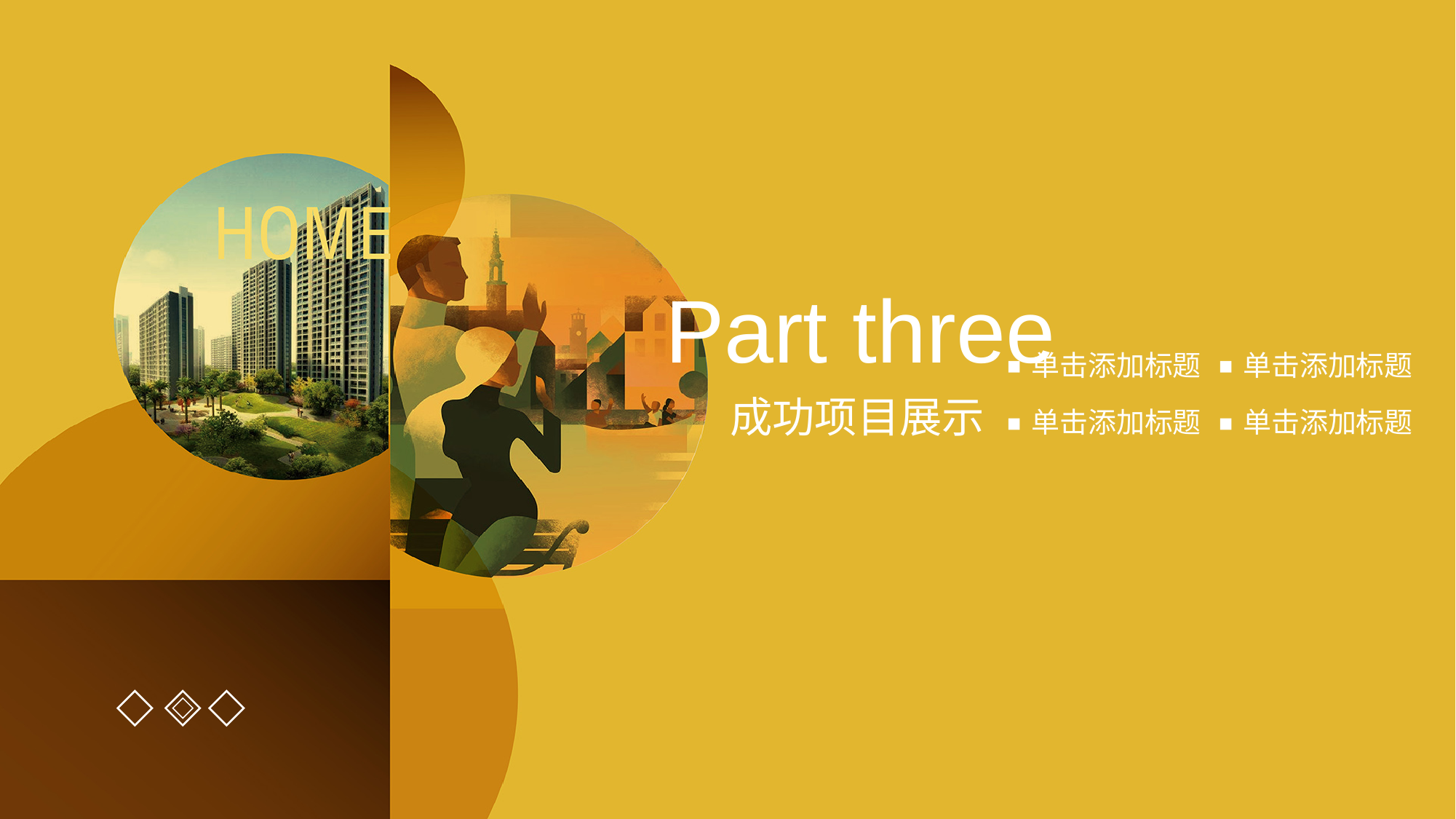

Part three
单击添加标题

单击添加标题

成功项目展示
单击添加标题

单击添加标题